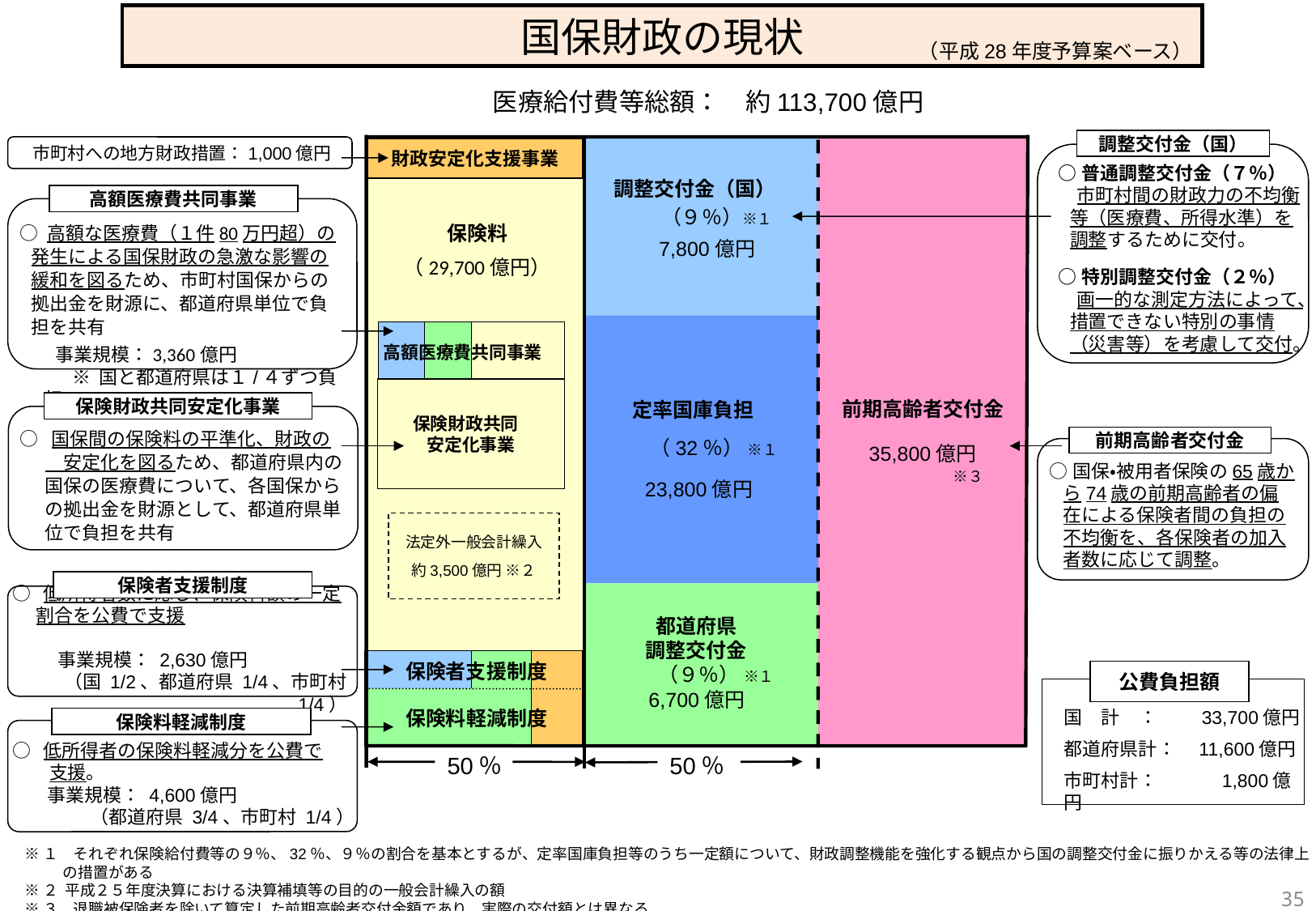

国保財政の現状
（平成28年度予算案ベース）
医療給付費等総額：　約113,700億円
調整交付金（国）

  市町村への地方財政措置：1,000億円

財政安定化支援事業

○普通調整交付金（７％）
　市町村間の財政力の不均衡等（医療費、所得水準）を調整するために交付。
○特別調整交付金（２％）
　画一的な測定方法によって、措置できない特別の事情（災害等）を考慮して交付。

調整交付金（国）
（９％）※１
7,800億円
高額医療費共同事業

○ 高額な医療費（１件80万円超）の発生による国保財政の急激な影響の緩和を図るため、市町村国保からの拠出金を財源に、都道府県単位で負担を共有
事業規模：3,360億円
 ※ 国と都道府県は１/４ずつ負担
保険料
（29,700億円）

高額医療費共同事業

 　保険財政共同
安定化事業
前期高齢者交付金

35,800億円
　　　　　　　※３
定率国庫負担
（32％） ※１
23,800億円
保険財政共同安定化事業

○  国保間の保険料の平準化、財政の　安定化を図るため、都道府県内の国保の医療費について、各国保からの拠出金を財源として、都道府県単位で負担を共有
前期高齢者交付金

○国保・被用者保険の65歳から74歳の前期高齢者の偏在による保険者間の負担の不均衡を、各保険者の加入者数に応じて調整。

法定外一般会計繰入
約3,500億円 ※２
保険者支援制度

○  低所得者数に応じ、保険料額の一定
割合を公費で支援
　  　事業規模： 2,630億円
 （国 1/2、都道府県 1/4、市町村 1/4）
都道府県
調整交付金
（９％） ※１
6,700億円

保険者支援制度
公費負担額

国　計　：     　33,700億円
都道府県計：　11,600億円
市町村計：　　 　1,800億円

保険料軽減制度
保険料軽減制度

○  低所得者の保険料軽減分を公費で
　　支援。
事業規模： 4,600億円
       （都道府県 3/4、市町村 1/4）

50％
50％

※１　それぞれ保険給付費等の９％、32％、９％の割合を基本とするが、定率国庫負担等のうち一定額について、財政調整機能を強化する観点から国の調整交付金に振りかえる等の法律上の措置がある
※２  平成２５年度決算における決算補填等の目的の一般会計繰入の額
※３　退職被保険者を除いて算定した前期高齢者交付金額であり、実際の交付額とは異なる
35